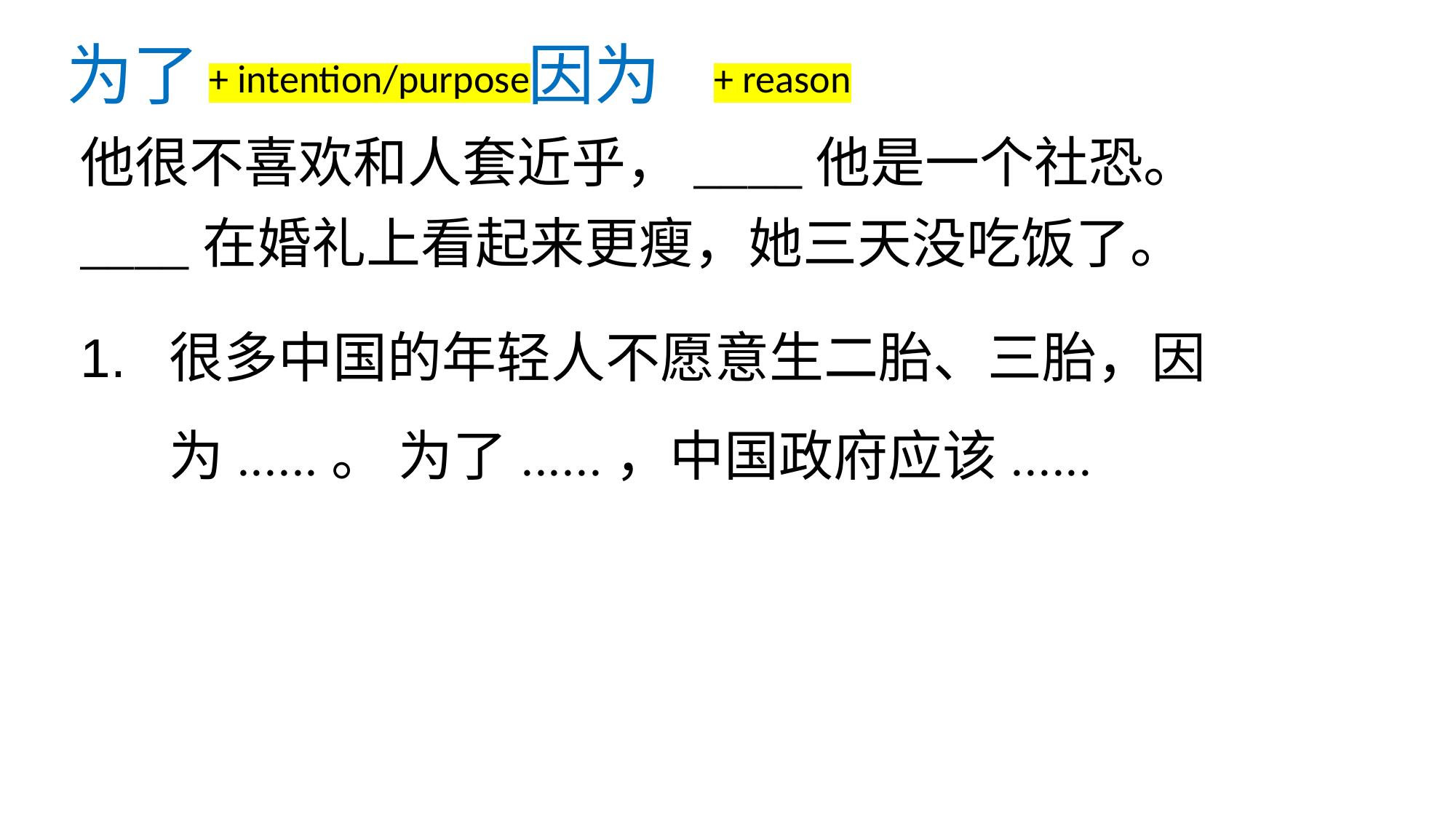

# 为了                      因为
+ intention/purpose
+ reason
他很不喜欢和人套近乎，____他是一个社恐。
____在婚礼上看起来更瘦，她三天没吃饭了。
很多中国的年轻人不愿意生二胎、三胎，因为......。 为了......，中国政府应该......